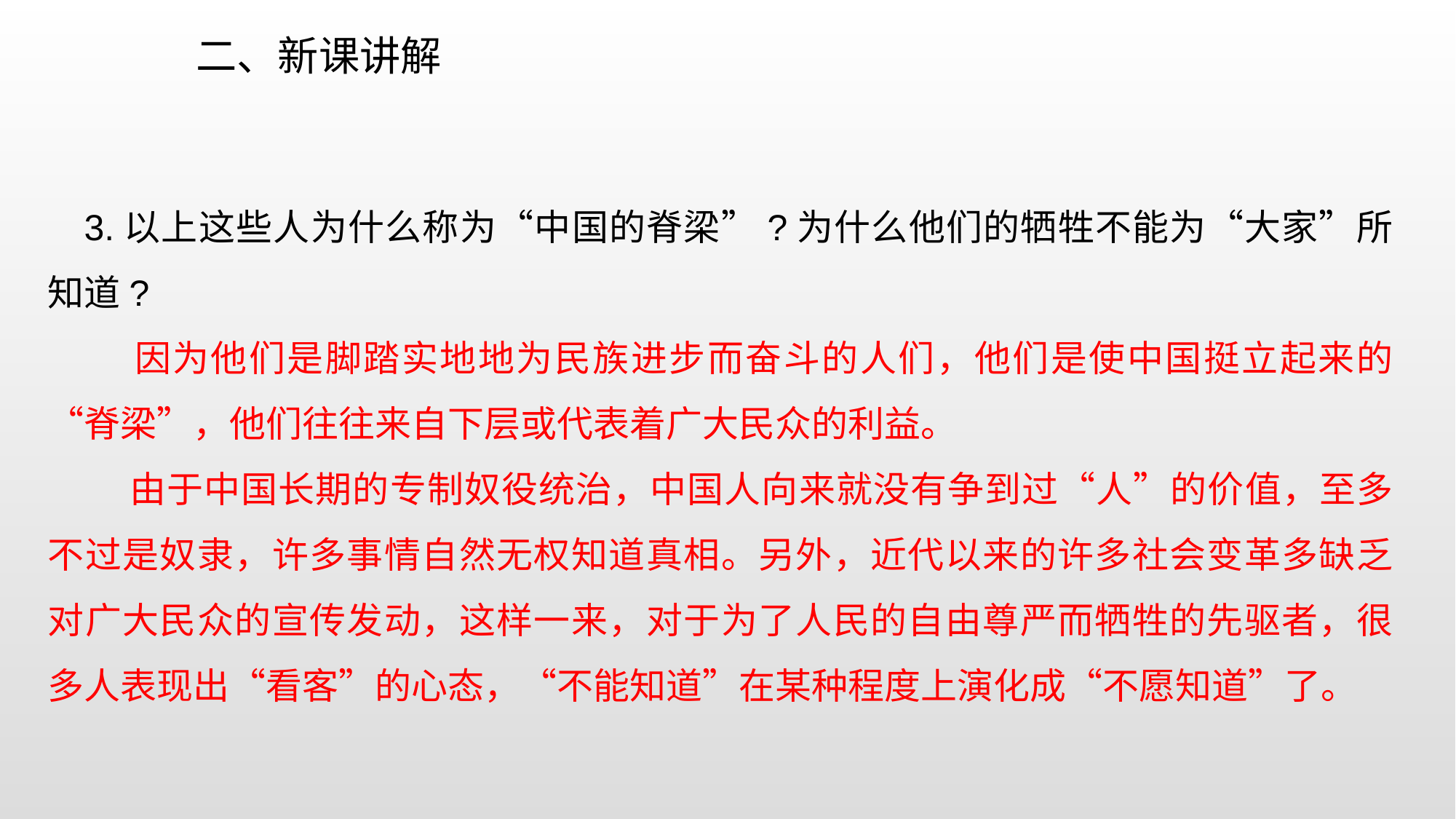

二、新课讲解

3.以上这些人为什么称为“中国的脊梁”?为什么他们的牺牲不能为“大家”所知道?
    因为他们是脚踏实地地为民族进步而奋斗的人们，他们是使中国挺立起来的“脊梁”，他们往往来自下层或代表着广大民众的利益。
    由于中国长期的专制奴役统治，中国人向来就没有争到过“人”的价值，至多不过是奴隶，许多事情自然无权知道真相。另外，近代以来的许多社会变革多缺乏对广大民众的宣传发动，这样一来，对于为了人民的自由尊严而牺牲的先驱者，很多人表现出“看客”的心态，“不能知道”在某种程度上演化成“不愿知道”了。